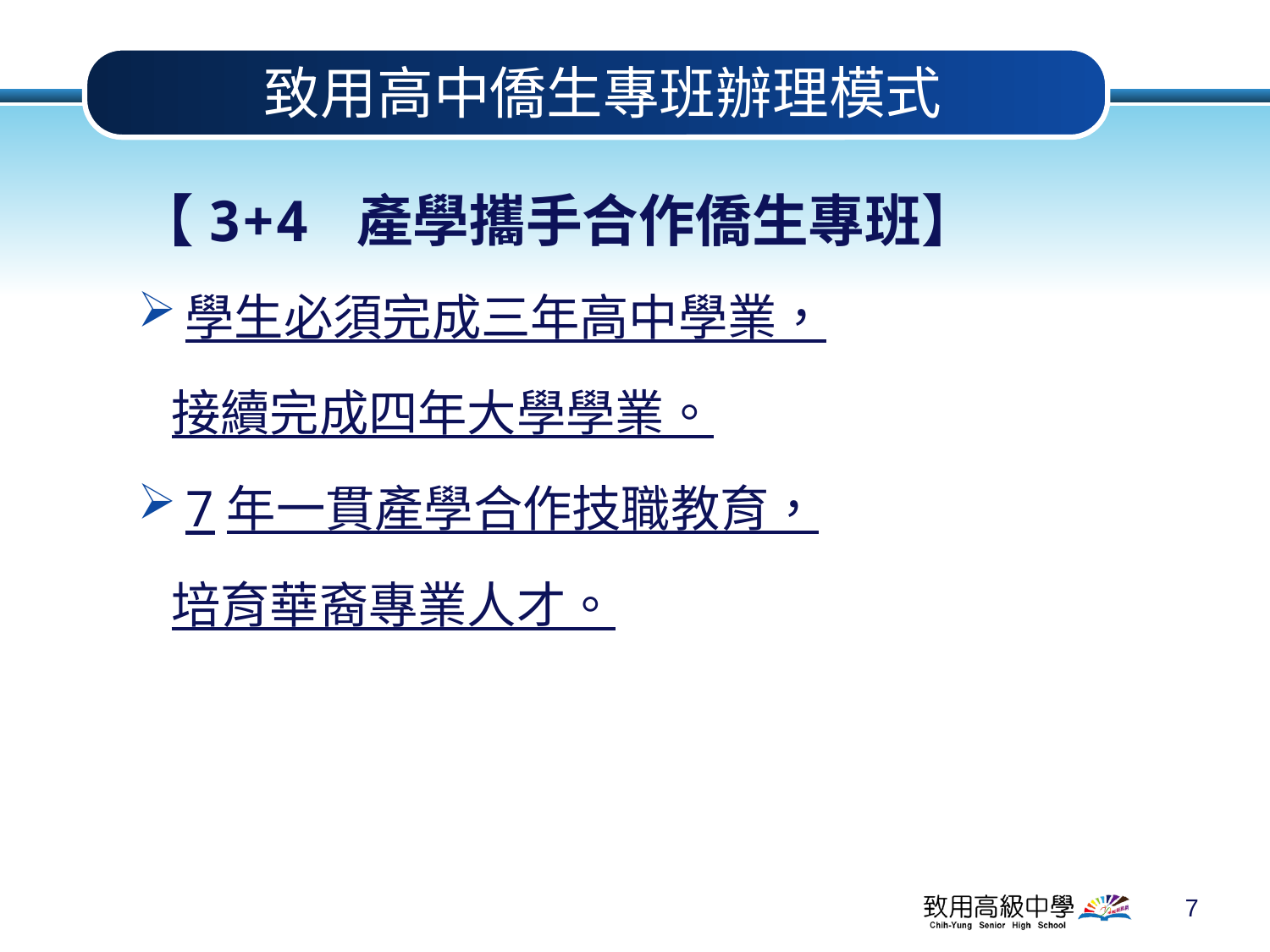

# 致用高中僑生專班辦理模式
【3+4 產學攜手合作僑生專班】
學生必須完成三年高中學業，
  接續完成四年大學學業。
7年一貫產學合作技職教育，
  培育華裔專業人才。

7